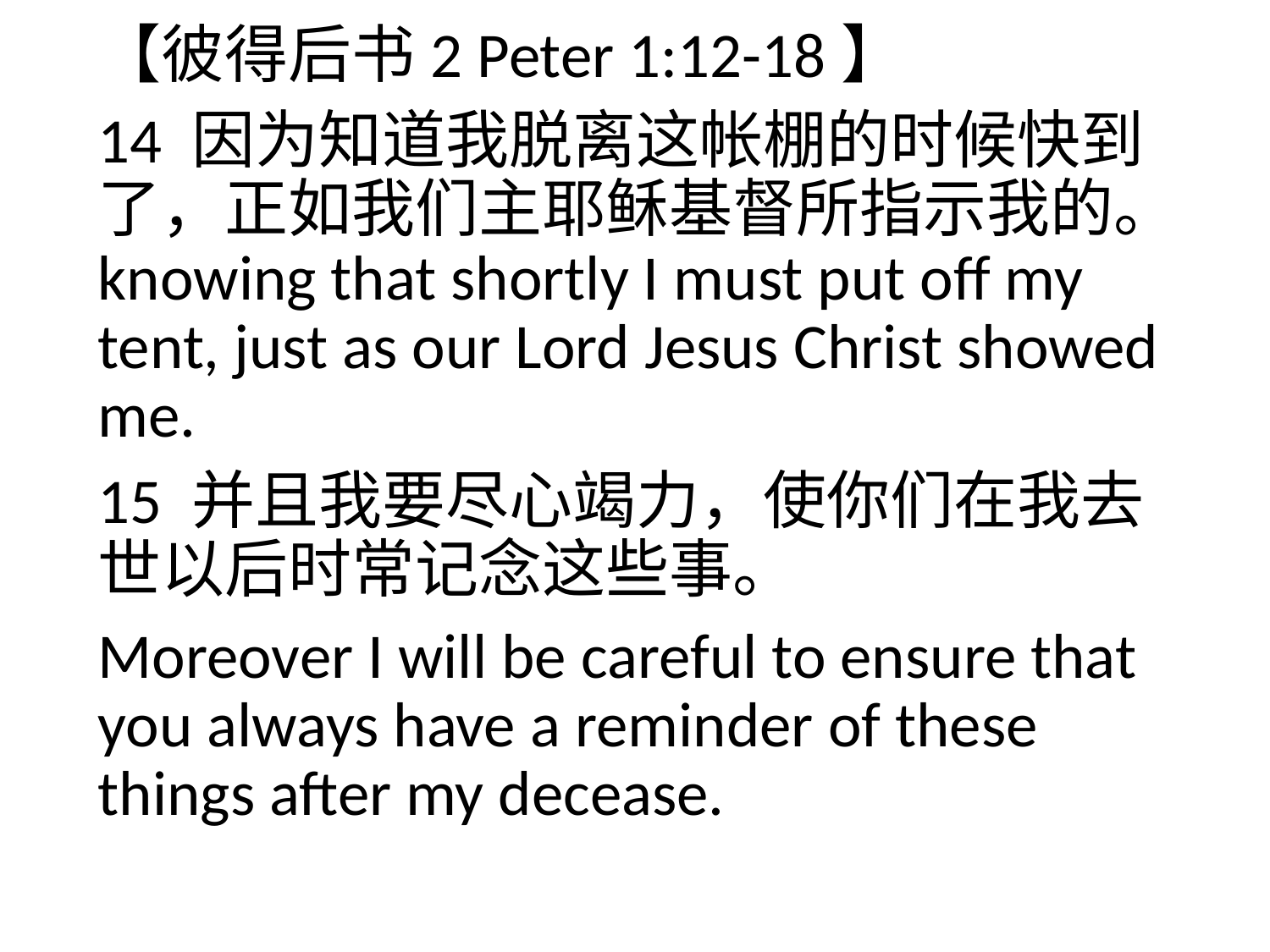

【彼得后书2 Peter 1:12-18】
14 因为知道我脱离这帐棚的时候快到了，正如我们主耶稣基督所指示我的。knowing that shortly I must put off my tent, just as our Lord Jesus Christ showed me.
15 并且我要尽心竭力，使你们在我去世以后时常记念这些事。
Moreover I will be careful to ensure that you always have a reminder of these things after my decease.